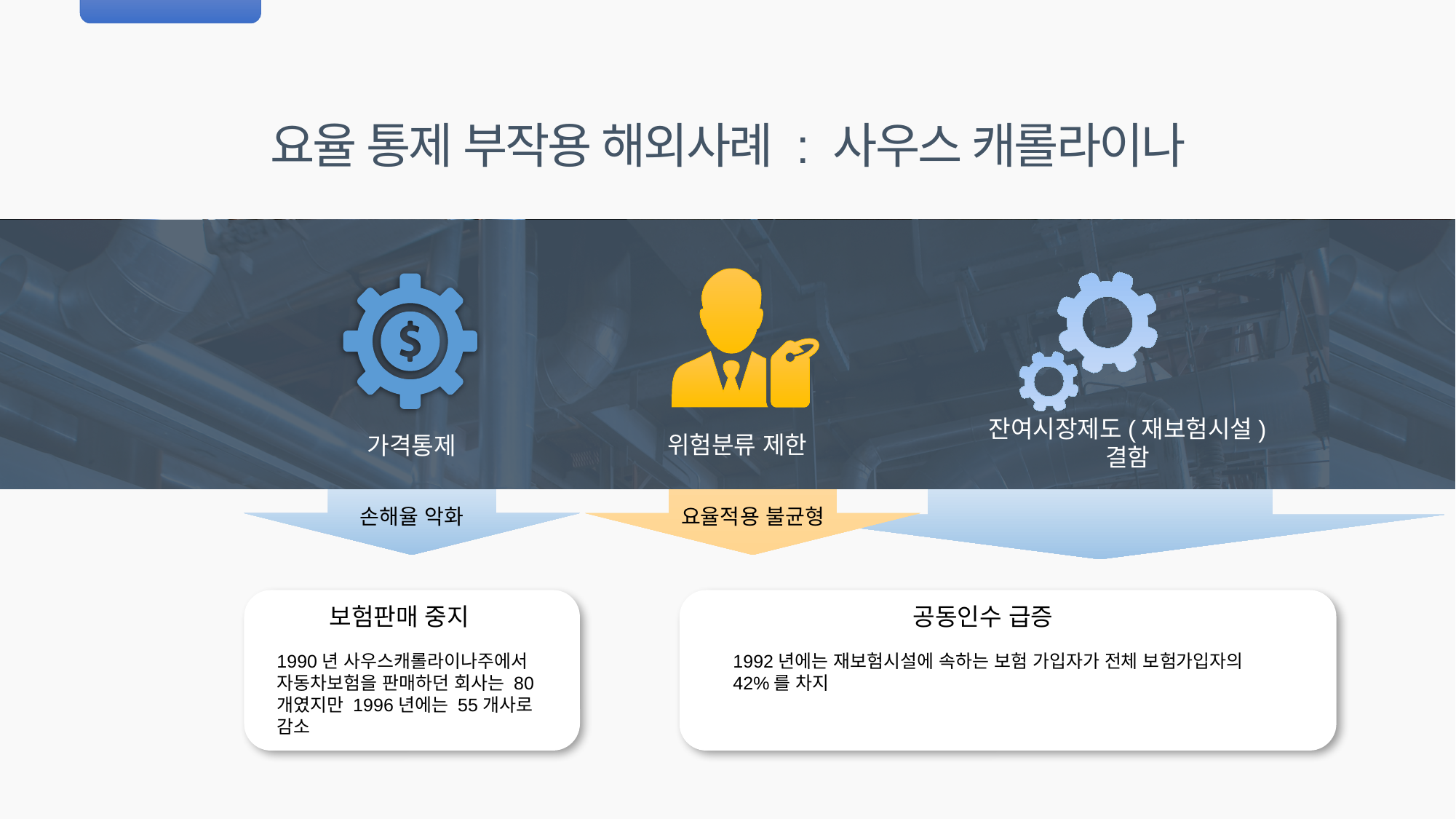

요율 통제 부작용 해외사례 : 사우스 캐롤라이나

잔여시장제도(재보험시설) 결함
위험분류 제한
가격통제

손해율 악화
요율적용 불균형

보험판매 중지

1990년 사우스캐롤라이나주에서
자동차보험을 판매하던 회사는 80개였지만 1996년에는 55개사로 감소

공동인수 급증
1992년에는 재보험시설에 속하는 보험 가입자가 전체 보험가입자의
42%를 차지